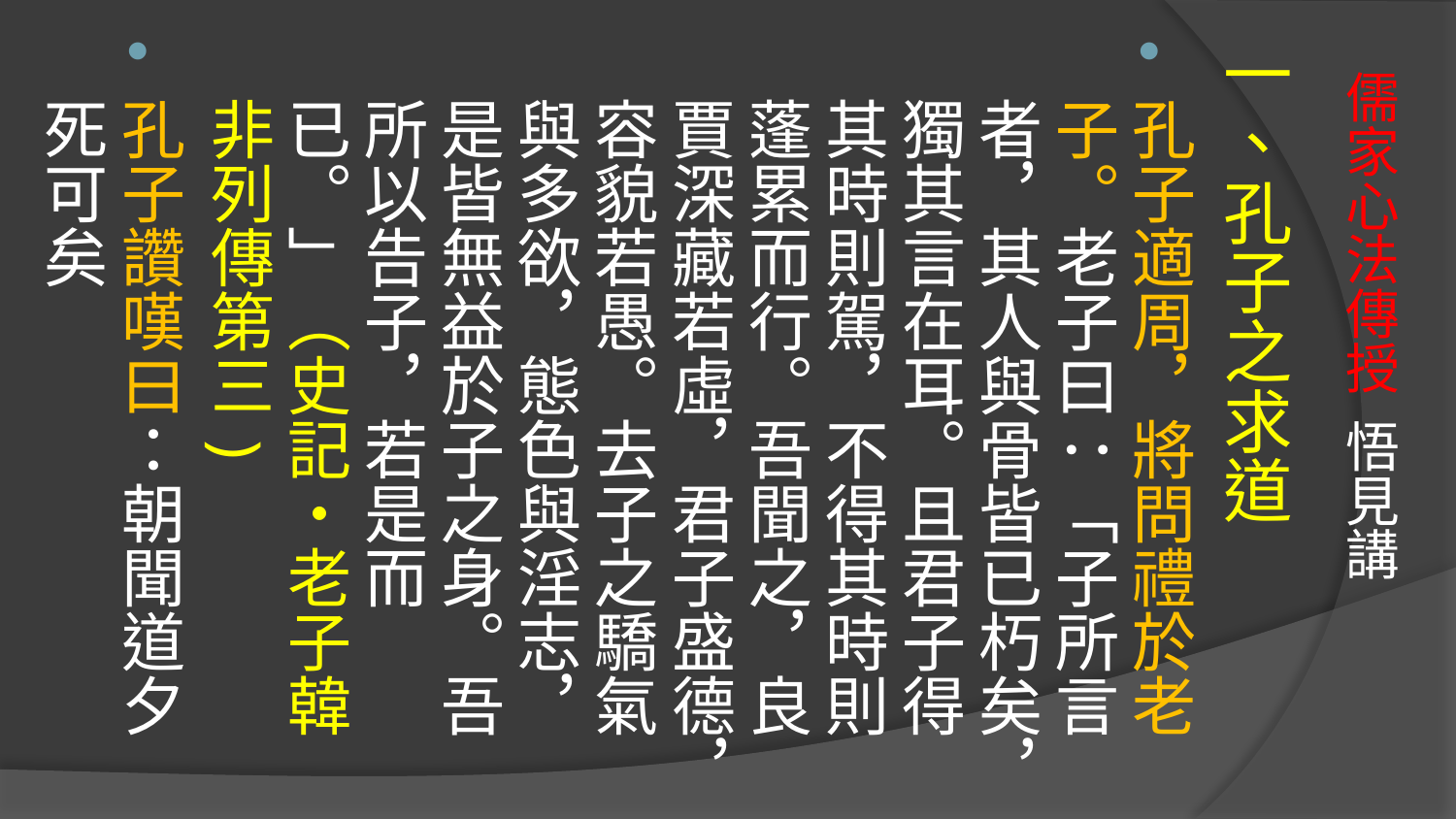

一、孔子之求道
孔子適周，將問禮於老子。老子曰：「子所言者，其人與骨皆已朽矣，獨其言在耳。且君子得其時則駕，不得其時則蓬累而行。吾聞之，良賈深藏若虛，君子盛德，容貌若愚。去子之驕氣與多欲，態色與淫志，是皆無益於子之身。吾所以告子，若是而已。」（史記・老子韓非列傳第三)
孔子讚嘆曰：朝聞道夕死可矣
# 儒家心法傳授  悟見講